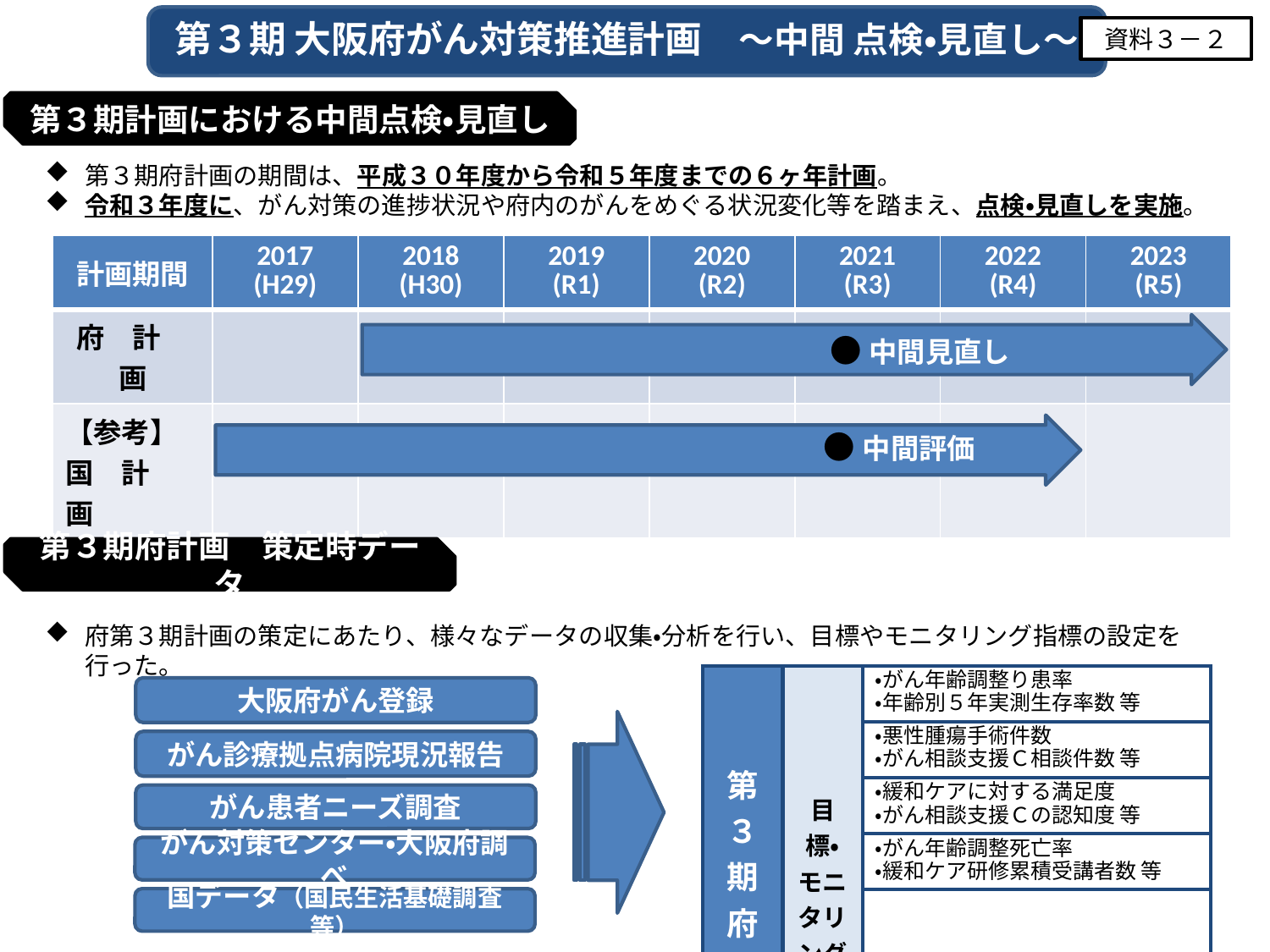

第３期 大阪府がん対策推進計画　～中間 点検・見直し～
資料３－２
第３期計画における中間点検・見直し
第３期府計画の期間は、平成３０年度から令和５年度までの６ヶ年計画。
令和３年度に、がん対策の進捗状況や府内のがんをめぐる状況変化等を踏まえ、点検・見直しを実施。
| 計画期間 | 2017 (H29) | 2018 (H30) | 2019 (R1) | 2020 (R2) | 2021 (R3) | 2022 (R4) | 2023 (R5) |
| --- | --- | --- | --- | --- | --- | --- | --- |
| 府　計　画 |  |  |  |  |  |  |  |
| 【参考】 国　計　画 |  |  |  |  |  |  |  |

●中間見直し

●中間評価
第３期府計画　策定時データ
府第３期計画の策定にあたり、様々なデータの収集・分析を行い、目標やモニタリング指標の設定を行った。
| 第３期 府計画 | 目標・モニタリング指標 | ・がん年齢調整り患率 ・年齢別５年実測生存率数 等 |
| --- | --- | --- |
|  |  | ・悪性腫瘍手術件数 ・がん相談支援Ｃ相談件数 等 |
|  |  | ・緩和ケアに対する満足度 ・がん相談支援Ｃの認知度 等 |
|  |  | ・がん年齢調整死亡率 ・緩和ケア研修累積受講者数 等 |
|  |  | ・成人の喫煙率 ・がん検診受診率　等 |
大阪府がん登録
がん診療拠点病院現況報告
がん患者ニーズ調査
がん対策センター・大阪府調べ
国データ（国民生活基礎調査等）